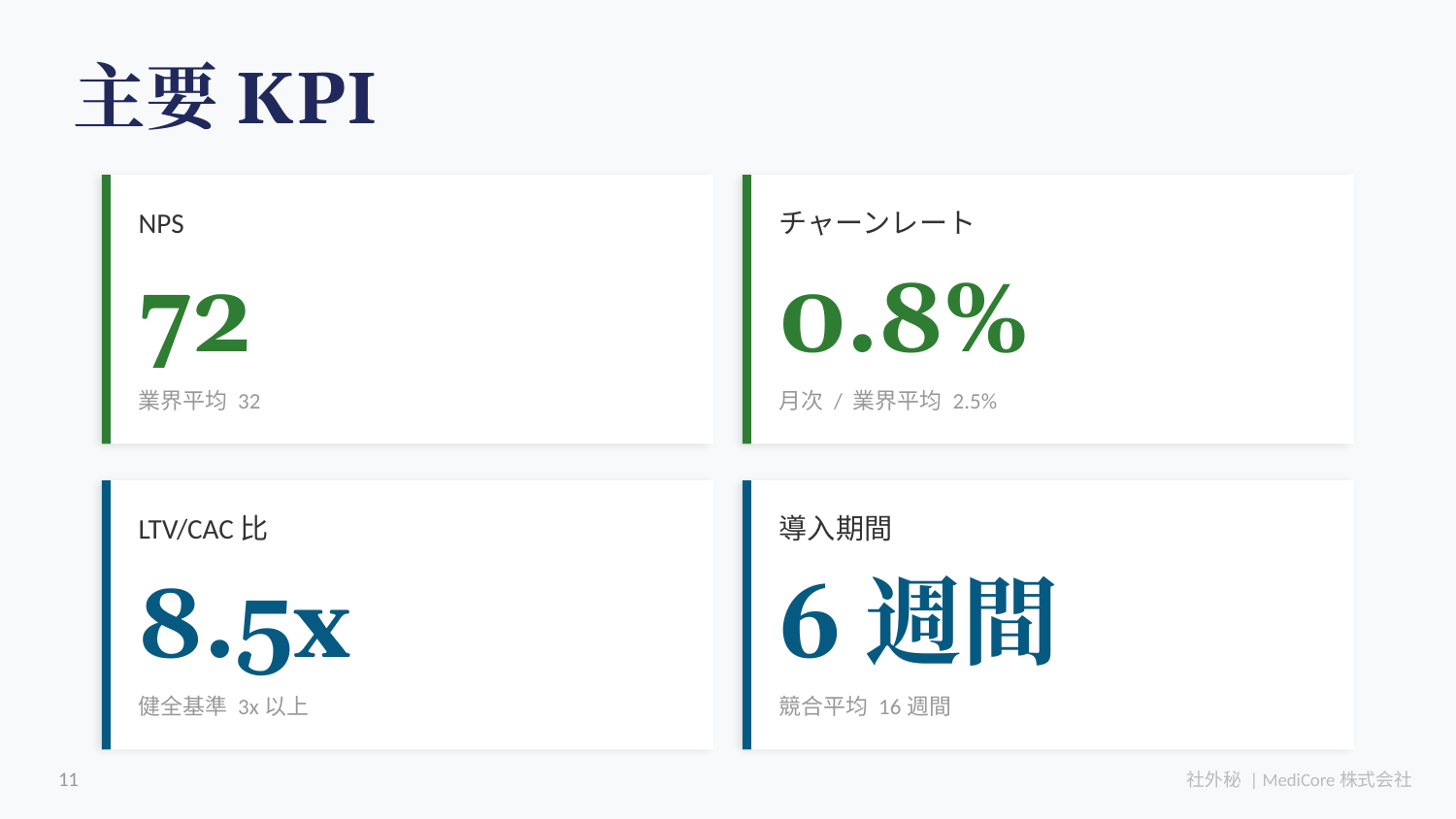

主要KPI

NPS
チャーンレート
72
0.8%
業界平均 32
月次 / 業界平均 2.5%

LTV/CAC比
導入期間
8.5x
6週間
健全基準 3x以上
競合平均 16週間
11
社外秘 | MediCore株式会社